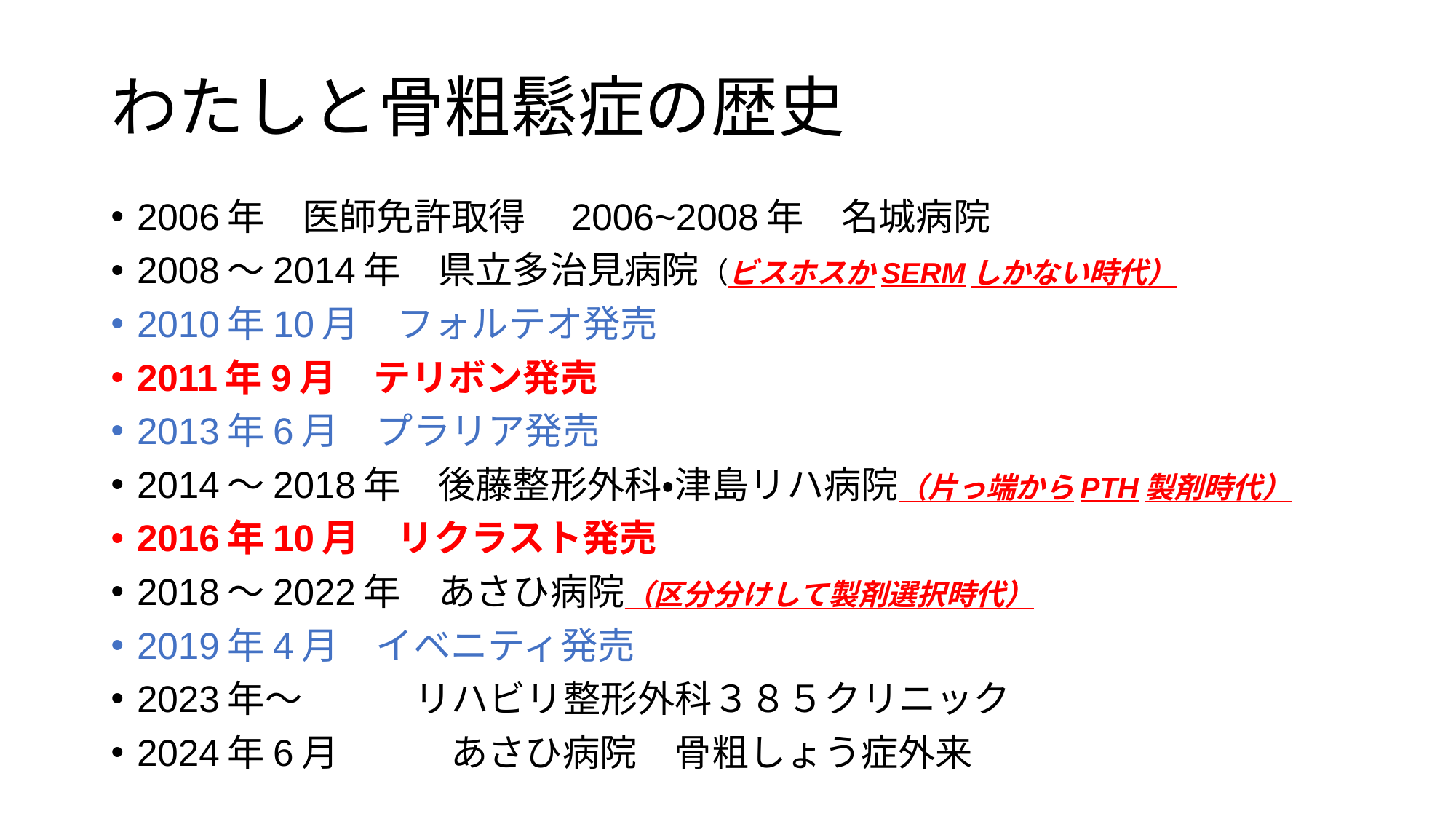

# わたしと骨粗鬆症の歴史
2006年　医師免許取得　2006~2008年　名城病院
2008～2014年　県立多治見病院（ビスホスかSERMしかない時代）
2010年10月　フォルテオ発売
2011年9月　テリボン発売
2013年6月　プラリア発売
2014～2018年　後藤整形外科・津島リハ病院（片っ端からPTH製剤時代）
2016年10月　リクラスト発売
2018～2022年　あさひ病院（区分分けして製剤選択時代）
2019年4月　イベニティ発売
2023年～　　　リハビリ整形外科３８５クリニック
2024年6月　　　あさひ病院　骨粗しょう症外来